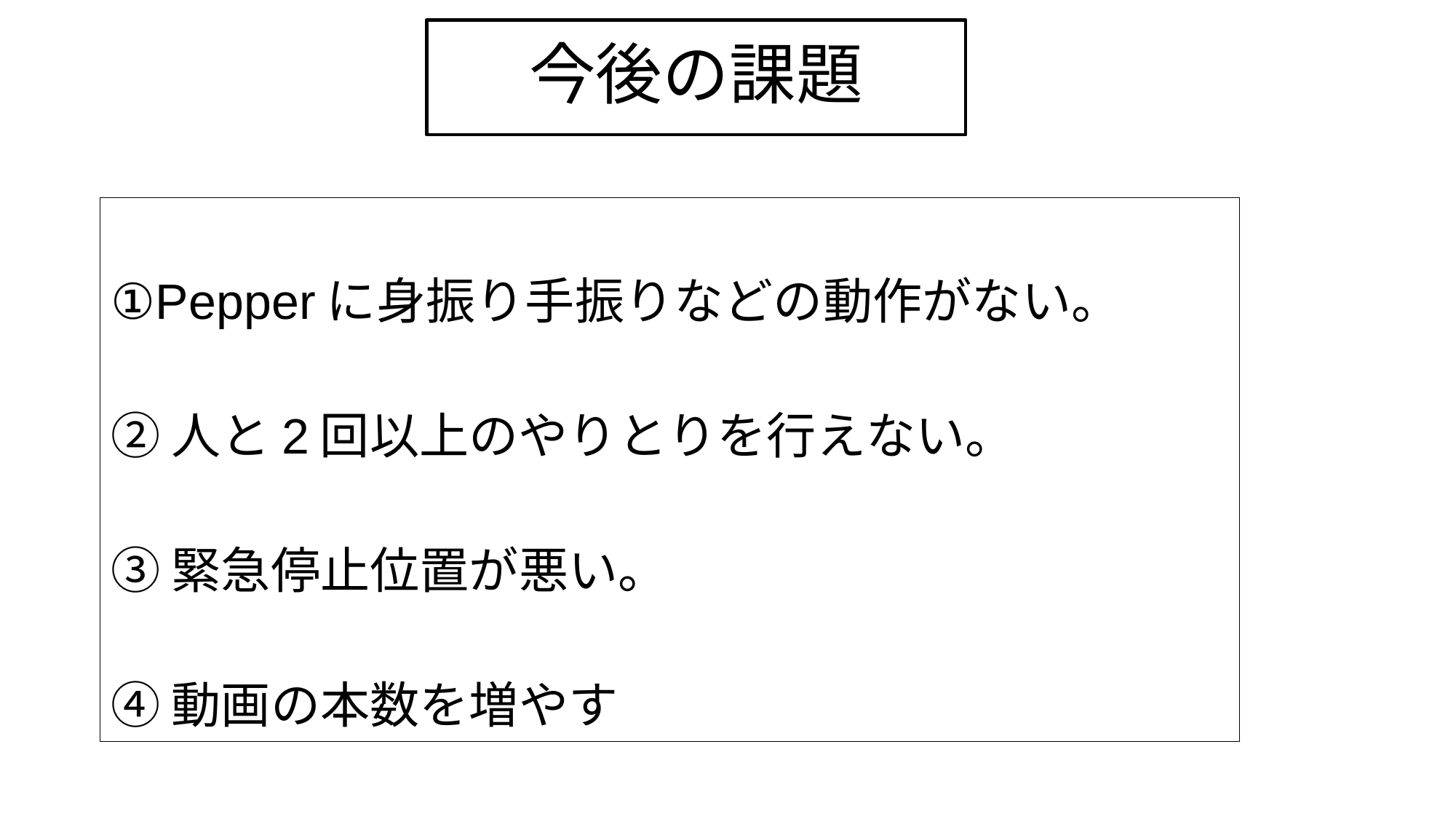

# 今後の課題

①Pepperに身振り手振りなどの動作がない。

②人と2回以上のやりとりを行えない。

③緊急停止位置が悪い。

④動画の本数を増やす